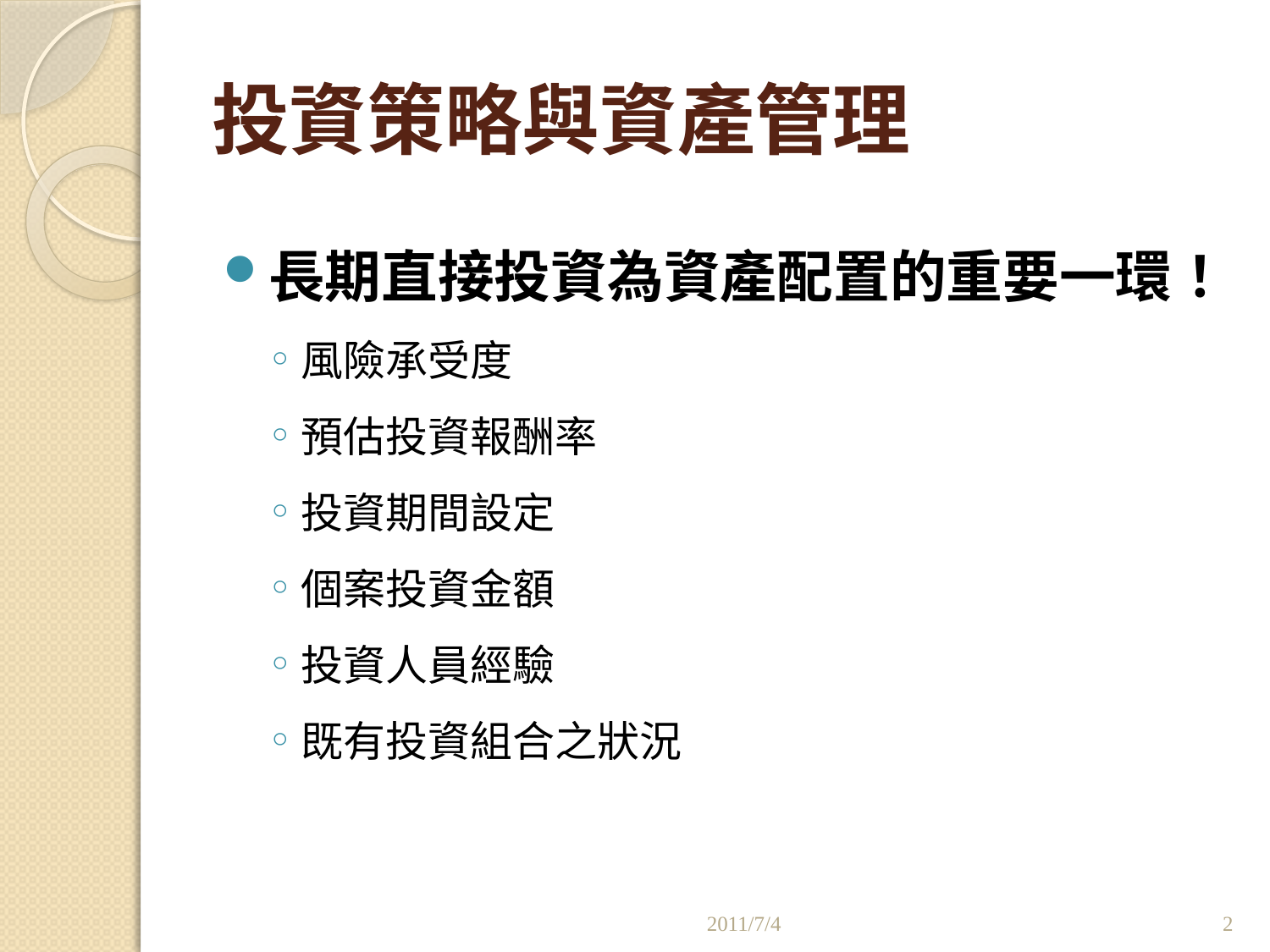

# 投資策略與資產管理
長期直接投資為資產配置的重要一環！
風險承受度
預估投資報酬率
投資期間設定
個案投資金額
投資人員經驗
既有投資組合之狀況
2011/7/4
2